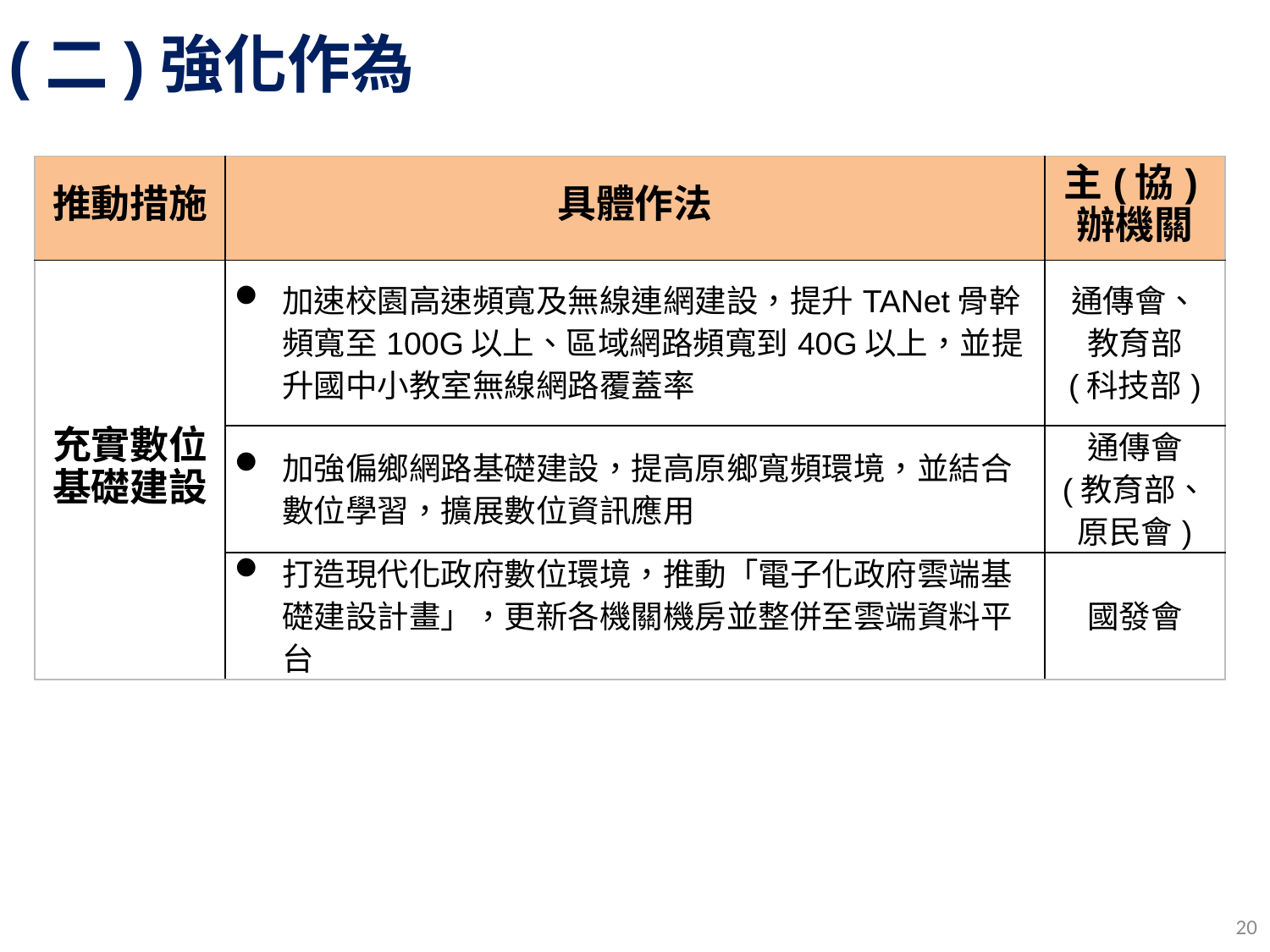

(二)強化作為
| 推動措施 | 具體作法 | 主(協)辦機關 |
| --- | --- | --- |
| 充實數位基礎建設 | 加速校園高速頻寬及無線連網建設，提升TANet骨幹頻寬至100G以上、區域網路頻寬到40G以上，並提升國中小教室無線網路覆蓋率 | 通傳會、 教育部 (科技部) |
|  | 加強偏鄉網路基礎建設，提高原鄉寬頻環境，並結合數位學習，擴展數位資訊應用 | 通傳會 (教育部、原民會) |
|  | 打造現代化政府數位環境，推動「電子化政府雲端基礎建設計畫」，更新各機關機房並整併至雲端資料平台 | 國發會 |
20